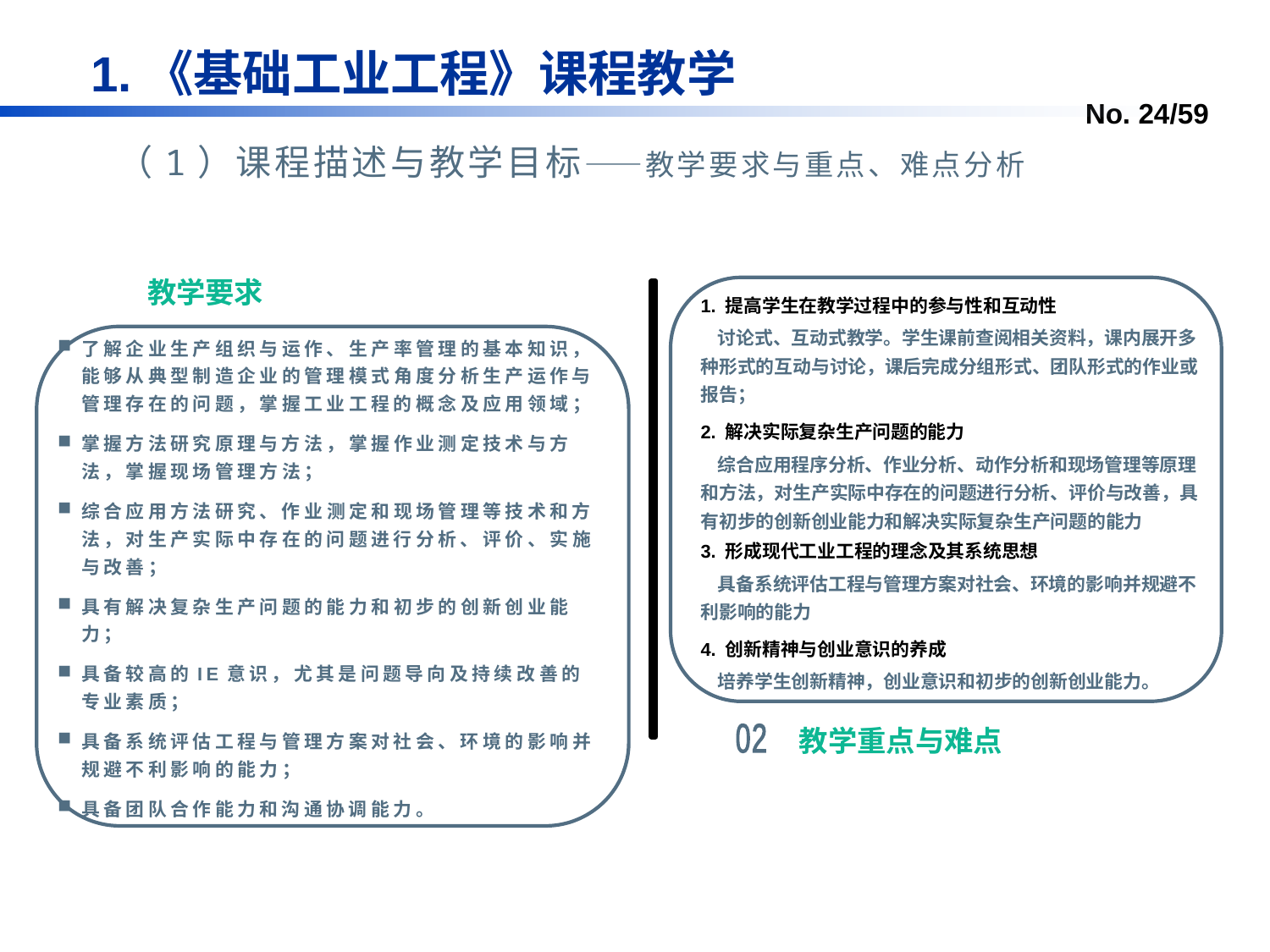

1.《基础工业工程》课程教学
（1）课程描述与教学目标——教学要求与重点、难点分析
教学要求

1. 提高学生在教学过程中的参与性和互动性
   讨论式、互动式教学。学生课前查阅相关资料，课内展开多种形式的互动与讨论，课后完成分组形式、团队形式的作业或报告；
2. 解决实际复杂生产问题的能力
   综合应用程序分析、作业分析、动作分析和现场管理等原理和方法，对生产实际中存在的问题进行分析、评价与改善，具有初步的创新创业能力和解决实际复杂生产问题的能力
3. 形成现代工业工程的理念及其系统思想
   具备系统评估工程与管理方案对社会、环境的影响并规避不利影响的能力
4. 创新精神与创业意识的养成
   培养学生创新精神，创业意识和初步的创新创业能力。

了解企业生产组织与运作、生产率管理的基本知识，能够从典型制造企业的管理模式角度分析生产运作与管理存在的问题，掌握工业工程的概念及应用领域；
掌握方法研究原理与方法，掌握作业测定技术与方法，掌握现场管理方法；
综合应用方法研究、作业测定和现场管理等技术和方法，对生产实际中存在的问题进行分析、评价、实施与改善；
具有解决复杂生产问题的能力和初步的创新创业能力；
具备较高的IE意识，尤其是问题导向及持续改善的专业素质；
具备系统评估工程与管理方案对社会、环境的影响并规避不利影响的能力；
具备团队合作能力和沟通协调能力。
教学重点与难点